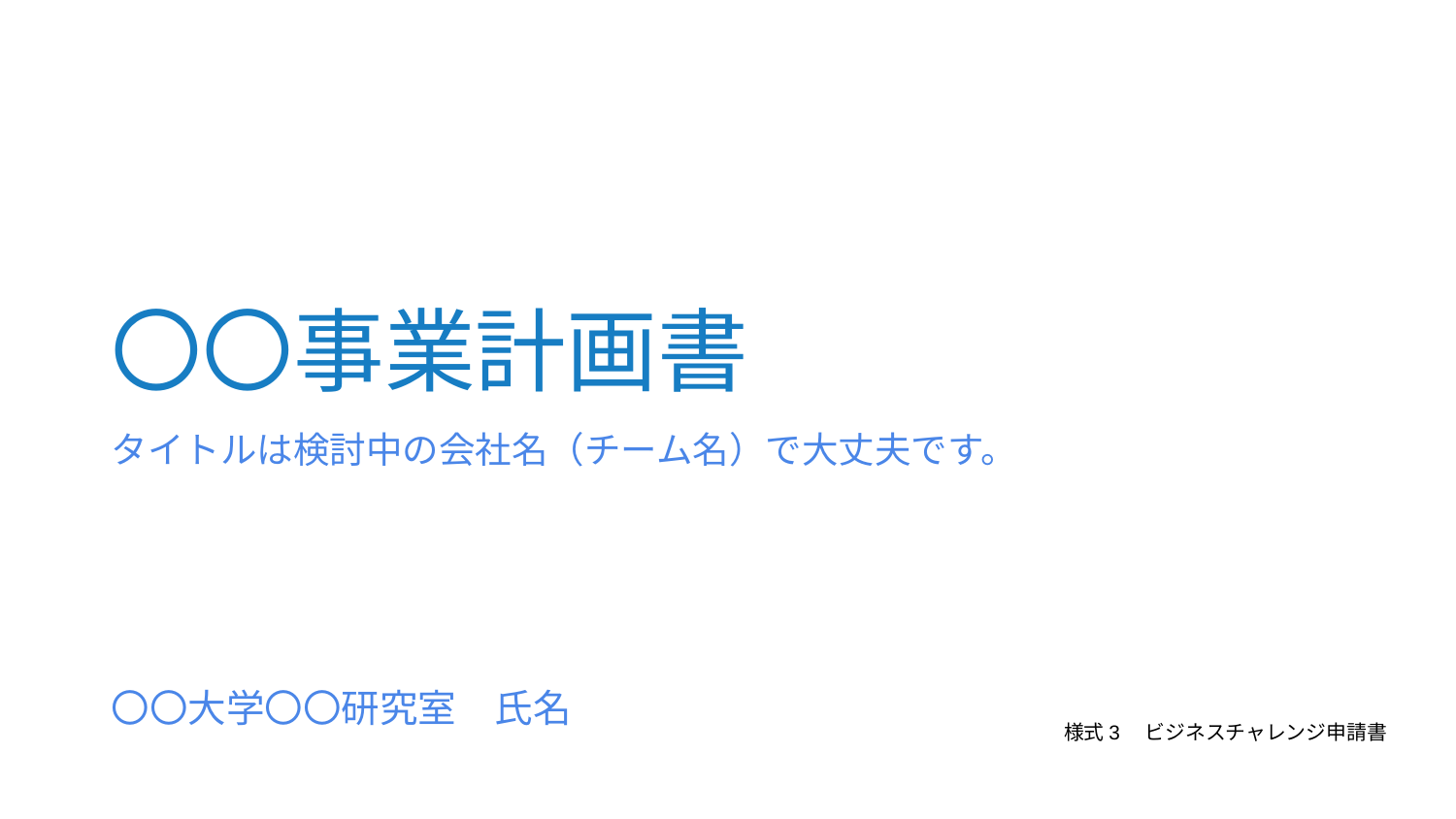

# 〇〇事業計画書
タイトルは検討中の会社名（チーム名）で大丈夫です。
〇〇大学〇〇研究室　氏名
様式3　ビジネスチャレンジ申請書